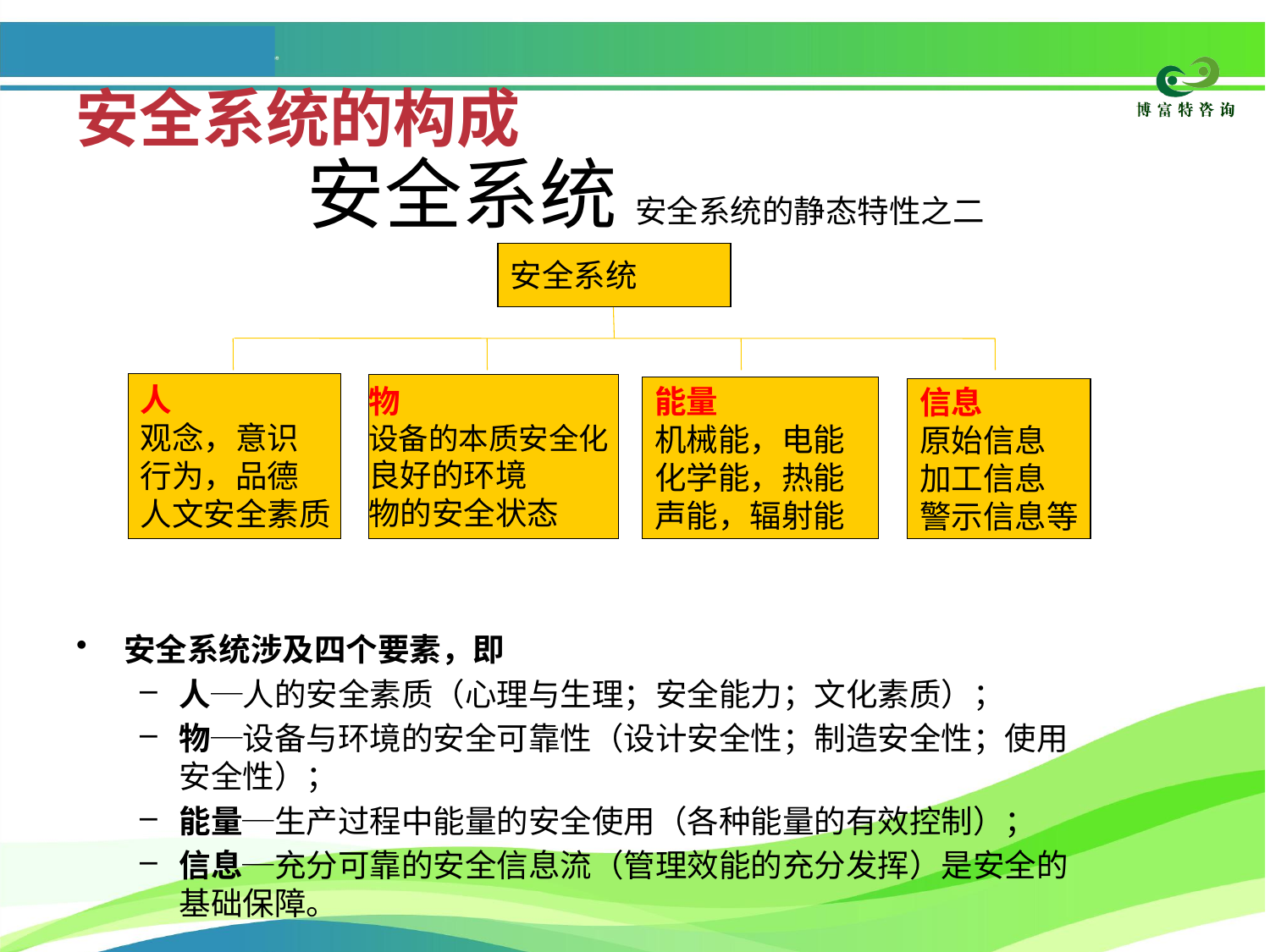

安全系统的构成
# 安全系统 安全系统的静态特性之二
安全系统

人
观念，意识
行为，品德
人文安全素质
物
设备的本质安全化
良好的环境
物的安全状态
能量
机械能，电能
化学能，热能
声能，辐射能
信息
原始信息
加工信息
警示信息等
安全系统涉及四个要素，即
人─人的安全素质（心理与生理；安全能力；文化素质）；
物─设备与环境的安全可靠性（设计安全性；制造安全性；使用安全性）；
能量─生产过程中能量的安全使用（各种能量的有效控制）；
信息─充分可靠的安全信息流（管理效能的充分发挥）是安全的基础保障。